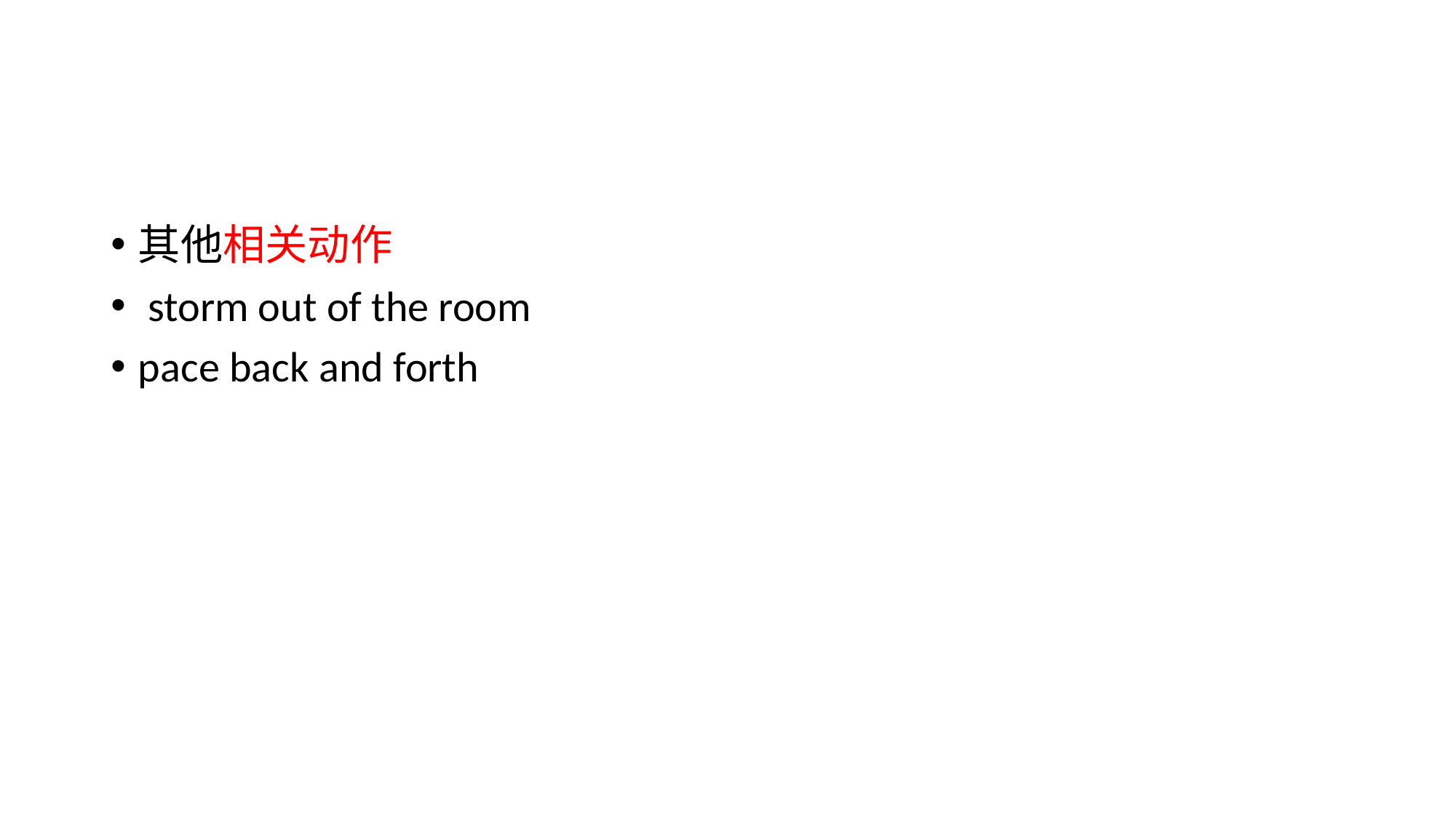

#
其他相关动作
 storm out of the room
pace back and forth